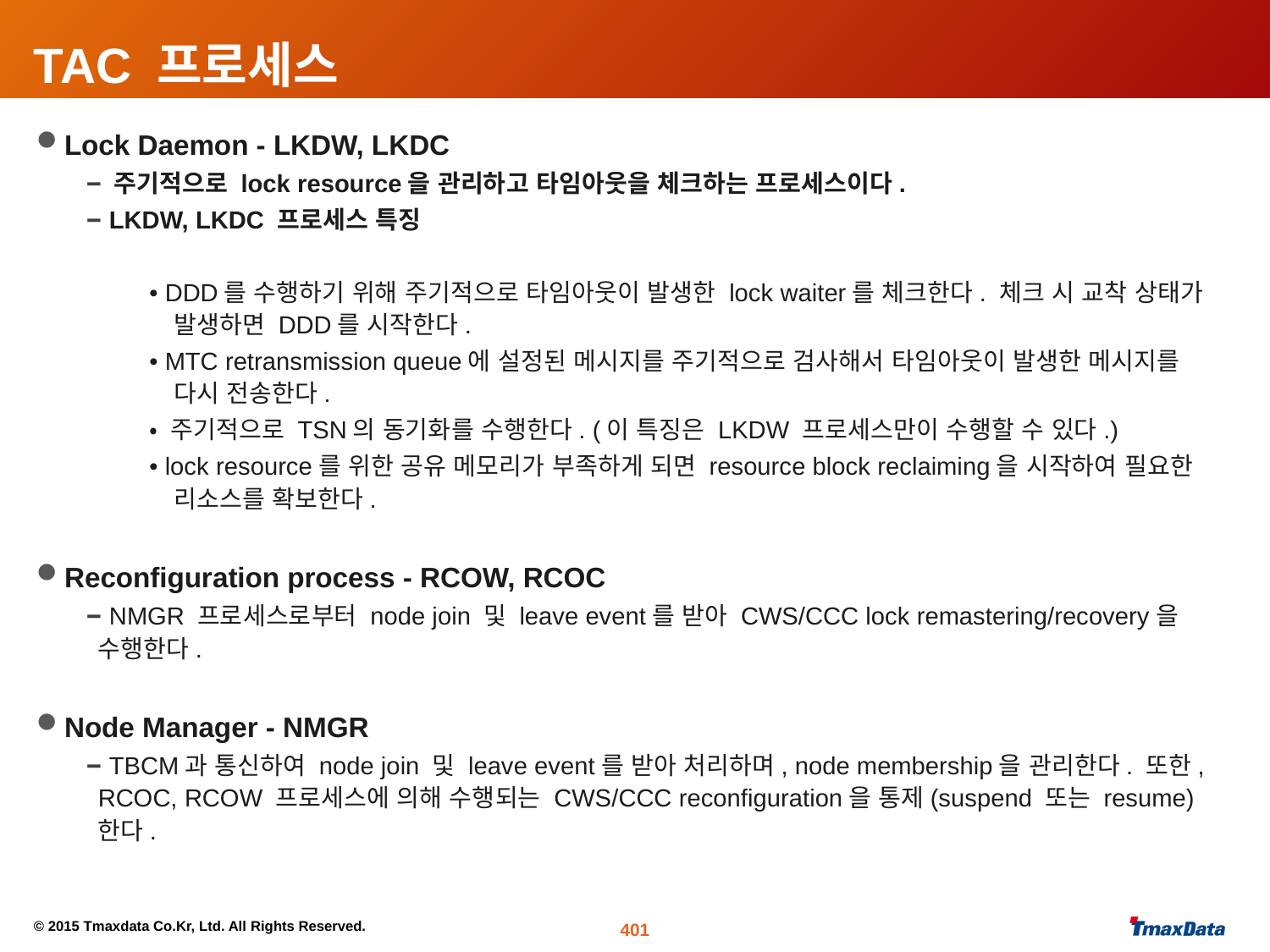

TAC 프로세스
Lock Daemon - LKDW, LKDC
 주기적으로 lock resource을 관리하고 타임아웃을 체크하는 프로세스이다.
 LKDW, LKDC 프로세스 특징

• DDD를 수행하기 위해 주기적으로 타임아웃이 발생한 lock waiter를 체크한다. 체크 시 교착 상태가 발생하면 DDD를 시작한다.
• MTC retransmission queue에 설정된 메시지를 주기적으로 검사해서 타임아웃이 발생한 메시지를 다시 전송한다.
• 주기적으로 TSN의 동기화를 수행한다. (이 특징은 LKDW 프로세스만이 수행할 수 있다.)
• lock resource를 위한 공유 메모리가 부족하게 되면 resource block reclaiming을 시작하여 필요한 리소스를 확보한다.

Reconfiguration process - RCOW, RCOC
 NMGR 프로세스로부터 node join 및 leave event를 받아 CWS/CCC lock remastering/recovery을 수행한다.

Node Manager - NMGR
 TBCM과 통신하여 node join 및 leave event를 받아 처리하며, node membership을 관리한다. 또한, RCOC, RCOW 프로세스에 의해 수행되는 CWS/CCC reconfiguration을 통제(suspend 또는 resume) 한다.